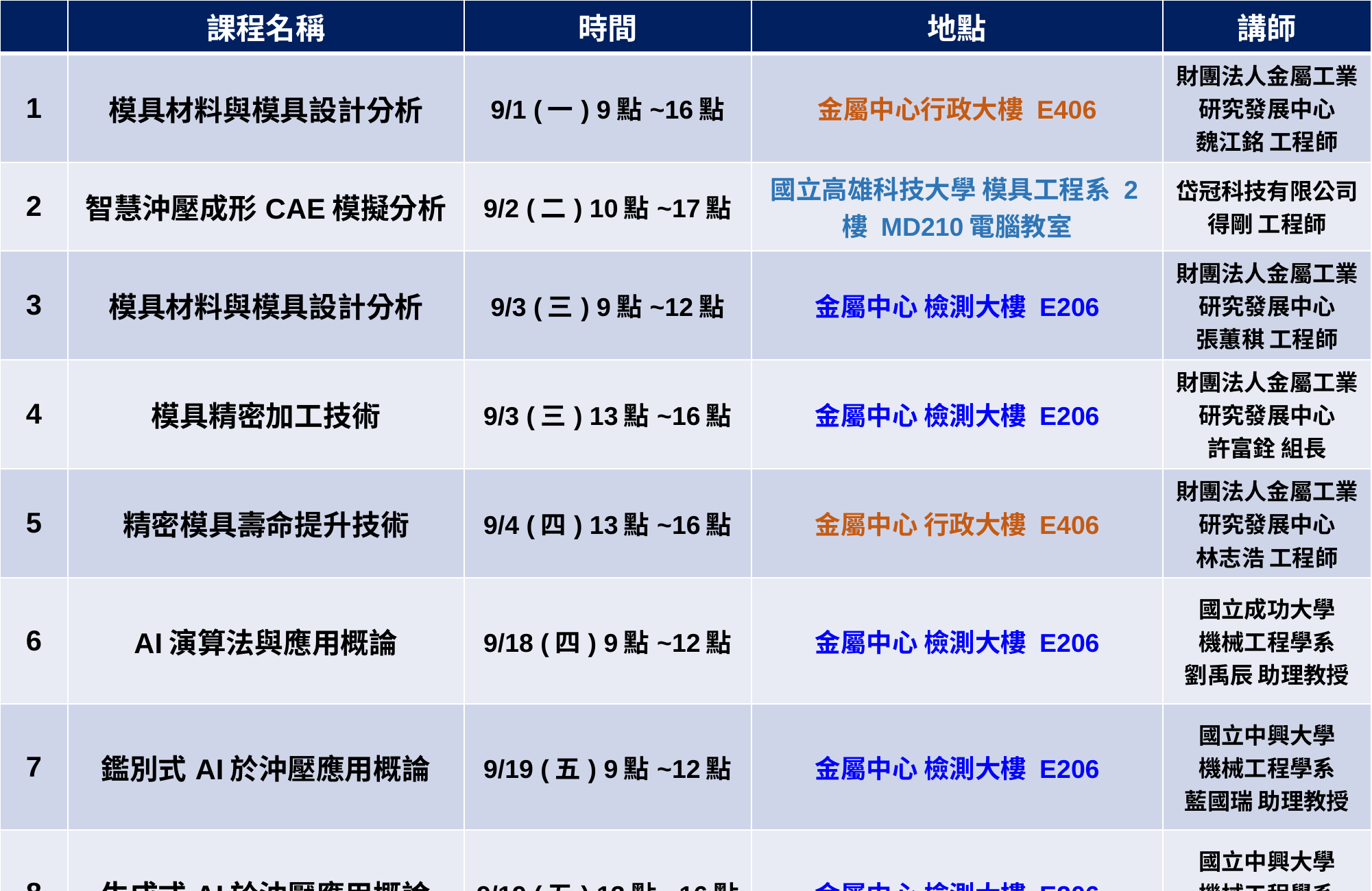

|  | 課程名稱 | 時間 | 地點 | 講師 |
| --- | --- | --- | --- | --- |
| 1 | 模具材料與模具設計分析 | 9/1 (一) 9點~16點 | 金屬中心行政大樓 E406 | 財團法人金屬工業研究發展中心 魏江銘 工程師 |
| 2 | 智慧沖壓成形CAE模擬分析 | 9/2 (二) 10點~17點 | 國立高雄科技大學 模具工程系 2樓 MD210電腦教室 | 岱冠科技有限公司 得剛 工程師 |
| 3 | 模具材料與模具設計分析 | 9/3 (三) 9點~12點 | 金屬中心 檢測大樓 E206 | 財團法人金屬工業研究發展中心 張蕙稘 工程師 |
| 4 | 模具精密加工技術 | 9/3 (三) 13點~16點 | 金屬中心 檢測大樓 E206 | 財團法人金屬工業研究發展中心 許富銓 組長 |
| 5 | 精密模具壽命提升技術 | 9/4 (四) 13點~16點 | 金屬中心 行政大樓 E406 | 財團法人金屬工業研究發展中心 林志浩 工程師 |
| 6 | AI演算法與應用概論 | 9/18 (四) 9點~12點 | 金屬中心 檢測大樓 E206 | 國立成功大學 機械工程學系 劉禹辰 助理教授 |
| 7 | 鑑別式AI於沖壓應用概論 | 9/19 (五) 9點~12點 | 金屬中心 檢測大樓 E206 | 國立中興大學 機械工程學系 藍國瑞 助理教授 |
| 8 | 生成式AI於沖壓應用概論 | 9/19 (五) 13點~16點 | 金屬中心 檢測大樓 E206 | 國立中興大學 機械工程學系 藍國瑞 助理教授 |